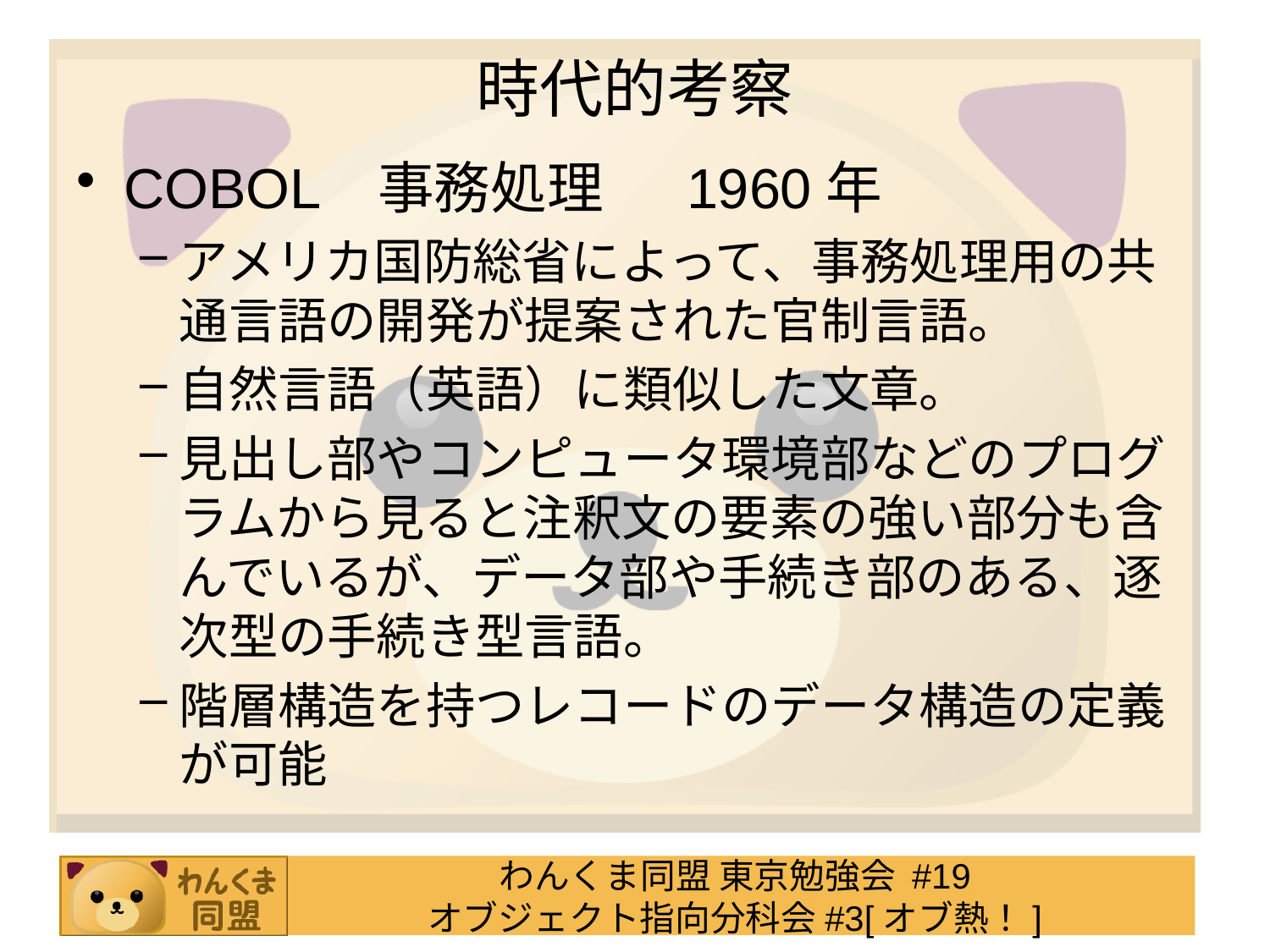

# 時代的考察
COBOL	事務処理　 1960年
アメリカ国防総省によって、事務処理用の共通言語の開発が提案された官制言語。
自然言語（英語）に類似した文章。
見出し部やコンピュータ環境部などのプログラムから見ると注釈文の要素の強い部分も含んでいるが、データ部や手続き部のある、逐次型の手続き型言語。
階層構造を持つレコードのデータ構造の定義が可能